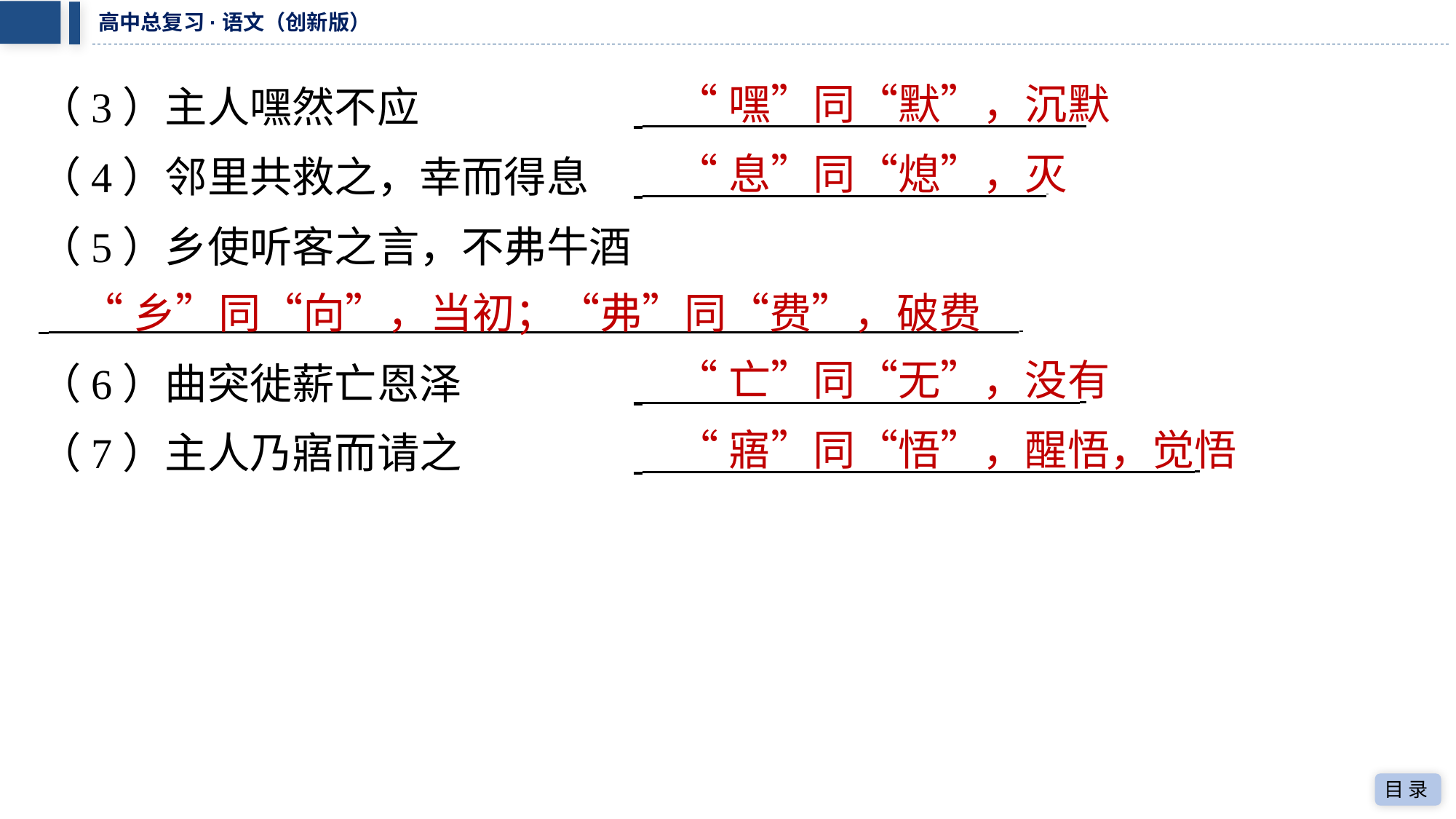

“嘿”同“默”，沉默
（3）主人嘿然不应	                                                                   ⁠
“息”同“熄”，灭
（4）邻里共救之，幸而得息	                                                              ⁠
（5）乡使听客之言，不弗牛酒
“乡”同“向”，当初；“弗”同“费”，破费
                                                                                                                                 ⁠
“亡”同“无”，没有
（6）曲突徙薪亡恩泽	                                                                   ⁠
“寤”同“悟”，醒悟，觉悟
（7）主人乃寤而请之	                                                                                    ⁠